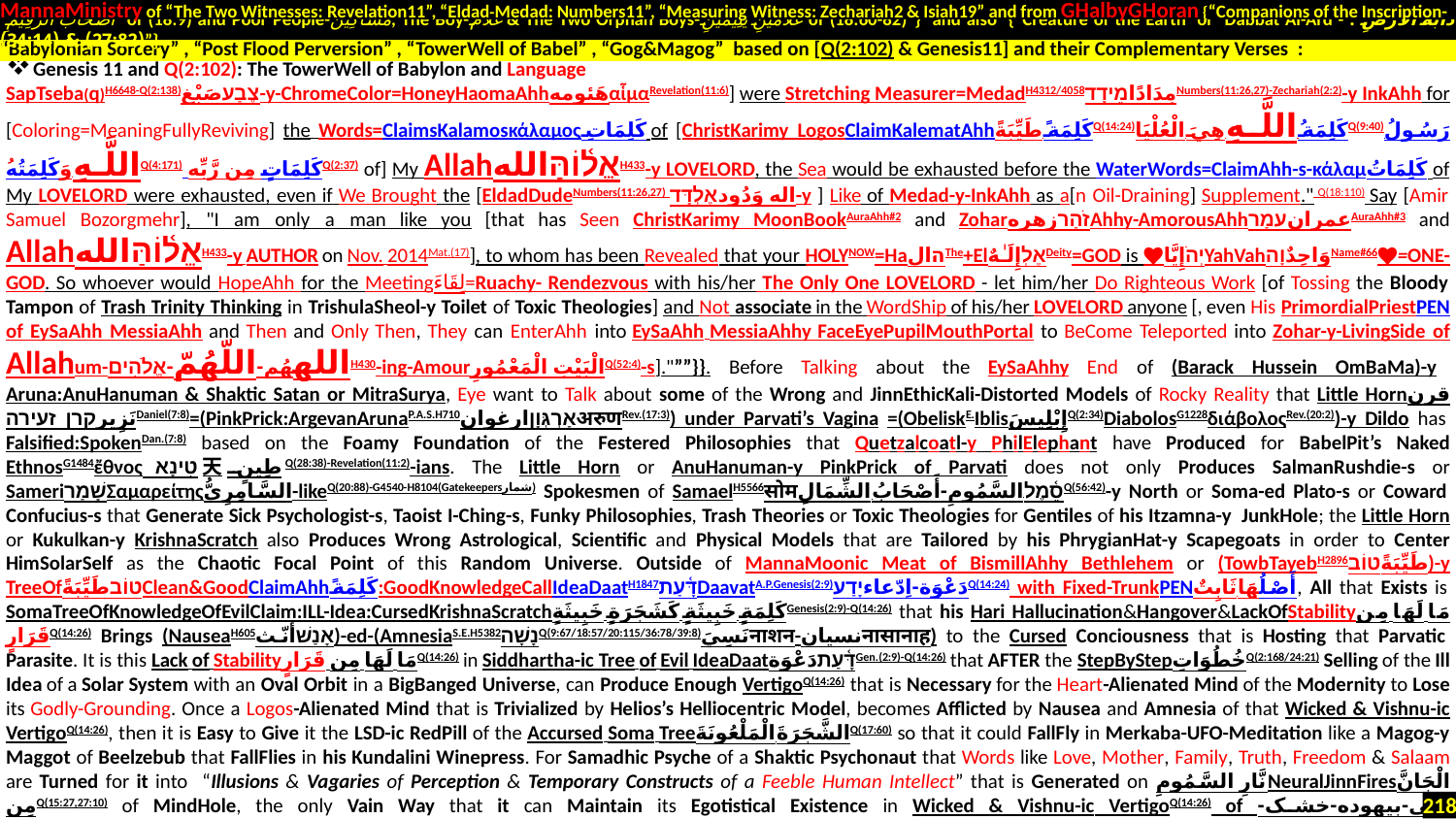

MannaMinistry of “The Two Witnesses: Revelation11”, “Eldad-Medad: Numbers11”, “Measuring Witness: Zechariah2 & Isiah19” and from GHalbyGHoran {“Companions of the Inscription-
 أَصْحَابَ الرَّقِيمِ  of (18:9) and Poor People-مَسَاكِينَ, The Boy-غُلَامُ & The Two Orphan Boys-غُلَامَيْنِ يَتِيمَيْنِ of (18:60-82)”}  and also  {“Creature of the Earth  or  Dabbat Al-Ard - دَابَّةُ الْأَرْضِ : (27:82) & (34:14)”}
.
Genesis 11 and Q(2:102): The TowerWell of Babylon and Language
SapTseba(q)H6648-Q(2:138)צֶבַעصَبْغ-y-ChromeColor=HoneyHaomaAhhهَئومهαἷμαRevelation(11:6)] were Stretching Measurer=MedadH4312/4058مِدَادًاמֵידָדNumbers(11:26,27)-Zechariah(2:2)-y InkAhh for [Coloring=MeaningFullyReviving] the Words=ClaimsKalamosκάλαμοςكَلِمَاتِ of [ChristKarimy LogosClaimKalematAhhكَلِمَةً طَيِّبَةًQ(14:24)كَلِمَةُ اللَّـهِ هِيَ الْعُلْيَاQ(9:40)رَسُولُ اللَّـهِ وَكَلِمَتُهُQ(4:171) كَلِمَاتٍ مِن رَّبِّهQ(2:37) of] My Allahאֱל֫וֹהַּاللهH433-y LoveLord, the Sea would be exhausted before the WaterWords=ClaimAhh-s-κάλαμكَلِمَاتُ of My LoveLord were exhausted, even if We Brought the [EldadDudeNumbers(11:26,27) اله وَدُودאֶלְדָּד-y ] Like of Medad-y-InkAhh as a[n Oil-Draining] Supplement." Q(18:110) Say [Amir Samuel Bozorgmehr], "I am only a man like you [that has Seen ChristKarimy MoonBookAuraAhh#2 and ZoharזֹהַרزهرهAhhy-AmorousAhhعمرانעמַרAuraAhh#3 and Allahאֱל֫וֹהַּاللهH433-y AUTHOR on Nov. 2014Mat.(17)], to whom has been Revealed that your HOLYNOW=HaהالThe+ElאֶלְإِلَـٰهٌDeity=GOD is ♥יְהֹإِيَّاYahVahوَاحِدٌוָהName#66♥=ONE-GOD. So whoever would HopeAhh for the Meetingلِقَاءَ=Ruachy- Rendezvous with his/her The Only One LoveLord - let him/her Do Righteous Work [of Tossing the Bloody Tampon of Trash Trinity Thinking in TrishulaSheol-y Toilet of Toxic Theologies] and Not associate in the WordShip of his/her LoveLord anyone [, even His PrimordialPriestPEN of EySaAhh MessiaAhh and Then and Only Then, They can EnterAhh into EySaAhh MessiaAhhy FaceEyePupilMouthPortal to BeCome Teleported into Zohar-y-LivingSide of Allahum-اللههُم-اللّهُمّ-אֱלֹהִיםH430-ing-Amourالْبَيْتِ الْمَعْمُورِQ(52:4)-s]."””}}. Before Talking about the EySaAhhy End of (Barack Hussein OmBaMa)-y Aruna:AnuHanuman & Shaktic Satan or MitraSurya, Eye want to Talk about some of the Wrong and JinnEthicKali-Distorted Models of Rocky Reality that Little Hornقرن نَزِيرקרן זעירהDaniel(7:8)=(PinkPrick:ArgevanArunaP.A.S.H710אַרְגְּוָןارغوانअरुणRev.(17:3)) under Parvati’s Vagina =(ObeliskE.IblisإِبْلِيسَQ(2:34)DiabolosG1228διάβολοςRev.(20:2))-y Dildo has Falsified:SpokenDan.(7:8) based on the Foamy Foundation of the Festered Philosophies that Quetzalcoatl-y PhilElephant have Produced for BabelPit’s Naked EthnosG1484ἔθνοςטִינָא天طِينٍQ(28:38)-Revelation(11:2)-ians. The Little Horn or AnuHanuman-y PinkPrick of Parvati does not only Produces SalmanRushdie-s or SameriשָׁמַרΣαμαρείτηςالسَّامِرِيُّ-likeQ(20:88)-G4540-H8104(Gatekeepersشمار) Spokesmen of SamaelH5566सोमסֵ֫מֶל.السَّمُومِ-أَصْحَابُ الشِّمَالِQ(56:42)-y North or Soma-ed Plato-s or Coward Confucius-s that Generate Sick Psychologist-s, Taoist I-Ching-s, Funky Philosophies, Trash Theories or Toxic Theologies for Gentiles of his Itzamna-y  JunkHole; the Little Horn or Kukulkan-y KrishnaScratch also Produces Wrong Astrological, Scientific and Physical Models that are Tailored by his PhrygianHat-y Scapegoats in order to Center HimSolarSelf as the Chaotic Focal Point of this Random Universe. Outside of MannaMoonic Meat of BismillAhhy Bethlehem or (TowbTayebH2896طَيِّبَةًטוֹב)-y TreeOfטוֹבطَيِّبَةًClean&GoodClaimAhhكَلِمَةً:GoodKnowledgeCallIdeaDaatH1847דָּ֫עַתDaavatA.P.Genesis(2:9)دَعْوَة-اِدّعاءיָדַעQ(14:24) with Fixed-TrunkPENأَصْلُهَا ثَابِتٌ, All that Exists is SomaTreeOfKnowledgeOfEvilClaim:ILL-Idea:CursedKrishnaScratchكَلِمَةٍ خَبِيثَةٍ كَشَجَرَةٍ خَبِيثَةٍGenesis(2:9)-Q(14:26) that his Hari Hallucination&Hangover&LackOfStabilityمَا لَهَا مِن قَرَارٍQ(14:26) Brings (NauseaH605אָנַשׁأنّث)-ed-(AmnesiaS.E.H5382נָשָׁהQ(9:67/18:57/20:115/36:78/39:8)نَسِيَनाशन-نسیانनासानाह) to the Cursed Conciousness that is Hosting that Parvatic Parasite. It is this Lack of Stabilityمَا لَهَا مِن قَرَارٍQ(14:26) in Siddhartha-ic Tree of Evil IdeaDaatדָּ֫עַתدَعْوَةGen.(2:9)-Q(14:26) that AFTER the StepByStepخُطُوَاتِQ(2:168/24:21) Selling of the Ill Idea of a Solar System with an Oval Orbit in a BigBanged Universe, can Produce Enough VertigoQ(14:26) that is Necessary for the Heart-Alienated Mind of the Modernity to Lose its Godly-Grounding. Once a Logos-Alienated Mind that is Trivialized by Helios’s Helliocentric Model, becomes Afflicted by Nausea and Amnesia of that Wicked & Vishnu-ic VertigoQ(14:26), then it is Easy to Give it the LSD-ic RedPill of the Accursed Soma Treeالشَّجَرَةَ الْمَلْعُونَةَQ(17:60) so that it could FallFly in Merkaba-UFO-Meditation like a Magog-y Maggot of Beelzebub that FallFlies in his Kundalini Winepress. For Samadhic Psyche of a Shaktic Psychonaut that Words like Love, Mother, Family, Truth, Freedom & Salaam are Turned for it into  “Illusions & Vagaries of Perception & Temporary Constructs of a Feeble Human Intellect” that is Generated on نَّارِ السَّمُومِNeuralJinnFiresالْجَانَّ مِنQ(15:27,27:10) of MindHole, the only Vain Way that it can Maintain its Egotistical Existence in Wicked & Vishnu-ic VertigoQ(14:26) of تهی-بیهوده-خشک-תֹּ֫הוּ-בֹּ֫הוּ-חֹ֫שֶׁךVayuVoidGenesis(1:2) is to Die in SpiderRitual Silence and Nirvanic Stillness.  That is the Universal Characteristic of the Samadhic Vampires and Flying Magogs of Dracula which are Engulfed in his Evil VertigoQ(14:26).
“Babylonian Sorcery” , “Post Flood Perversion” , “TowerWell of Babel” , “Gog&Magog”  based on [Q(2:102) & Genesis11] and their Complementary Verses  :
218